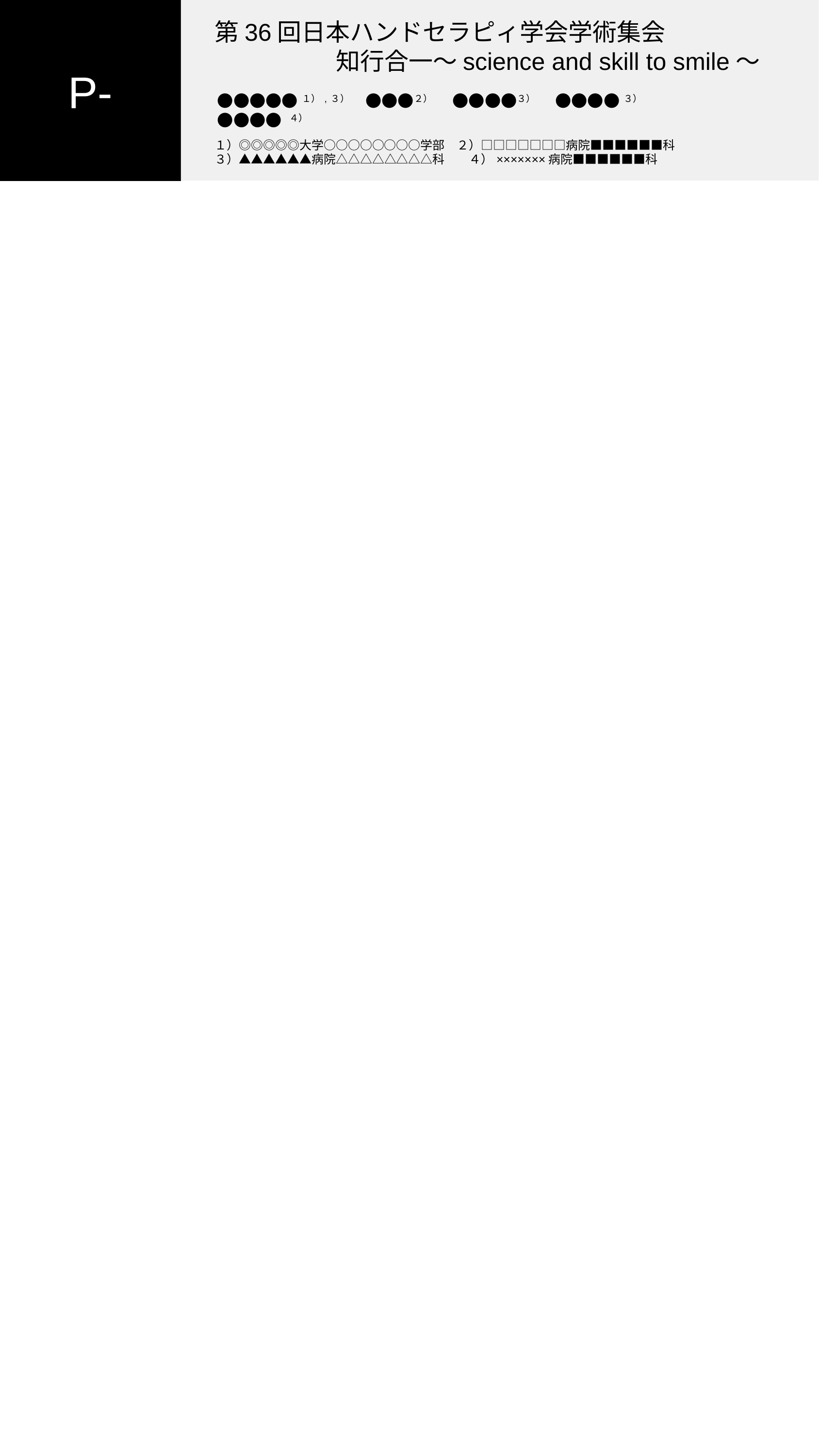

P-
第36回日本ハンドセラピィ学会学術集会
　　　　　知行合一～science and skill to smile～
●●●●●１）,３）　●●●２）　 ●●●●３）　 ●●●● ３）
●●●● ４）
１）◎◎◎◎◎大学○○○○○○○○学部　２）□□□□□□□病院■■■■■■科
３）▲▲▲▲▲▲病院△△△△△△△△科　　４）×××××××病院■■■■■■科